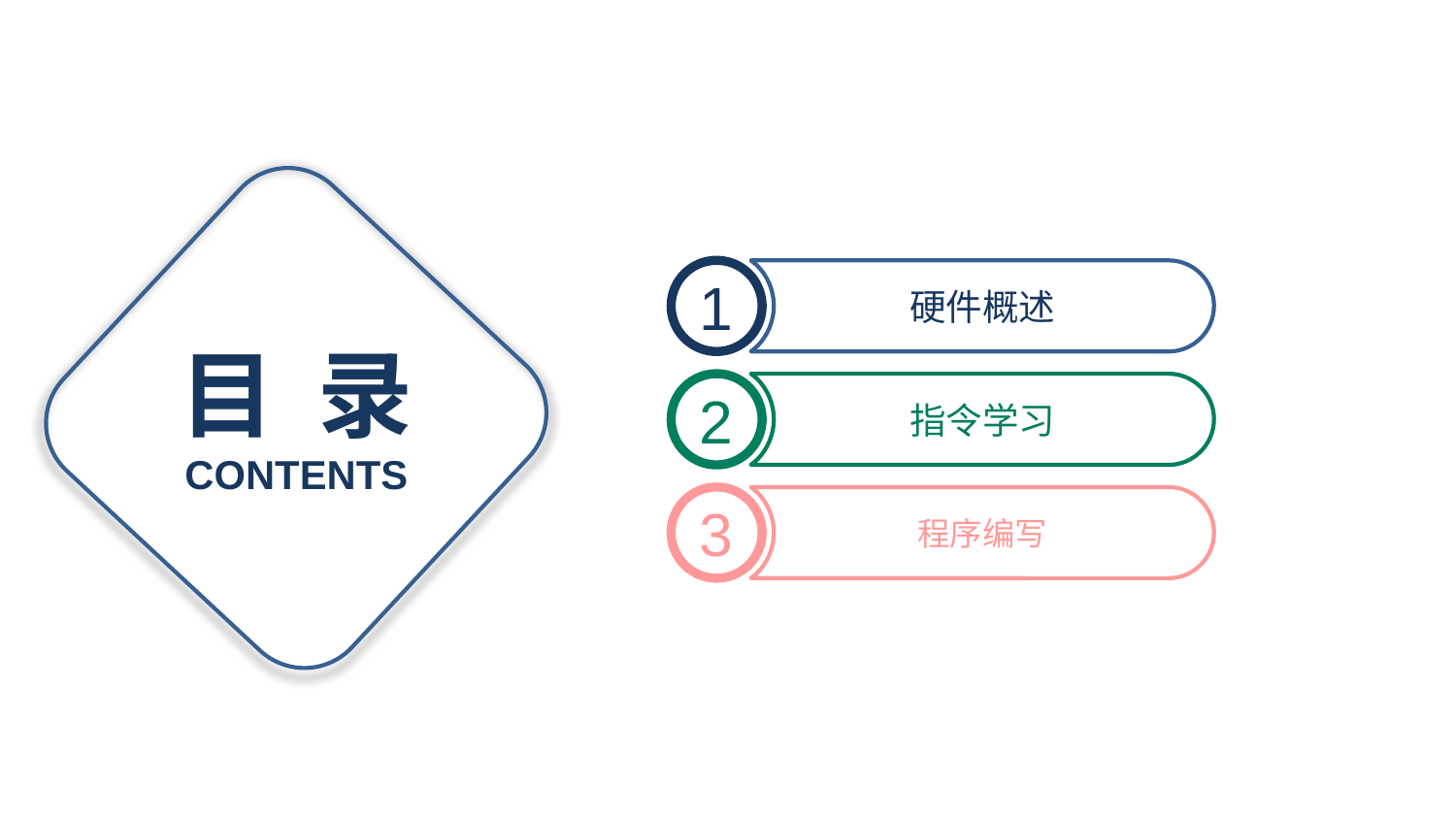

1
硬件概述
目  录
2
指令学习
CONTENTS
3
程序编写